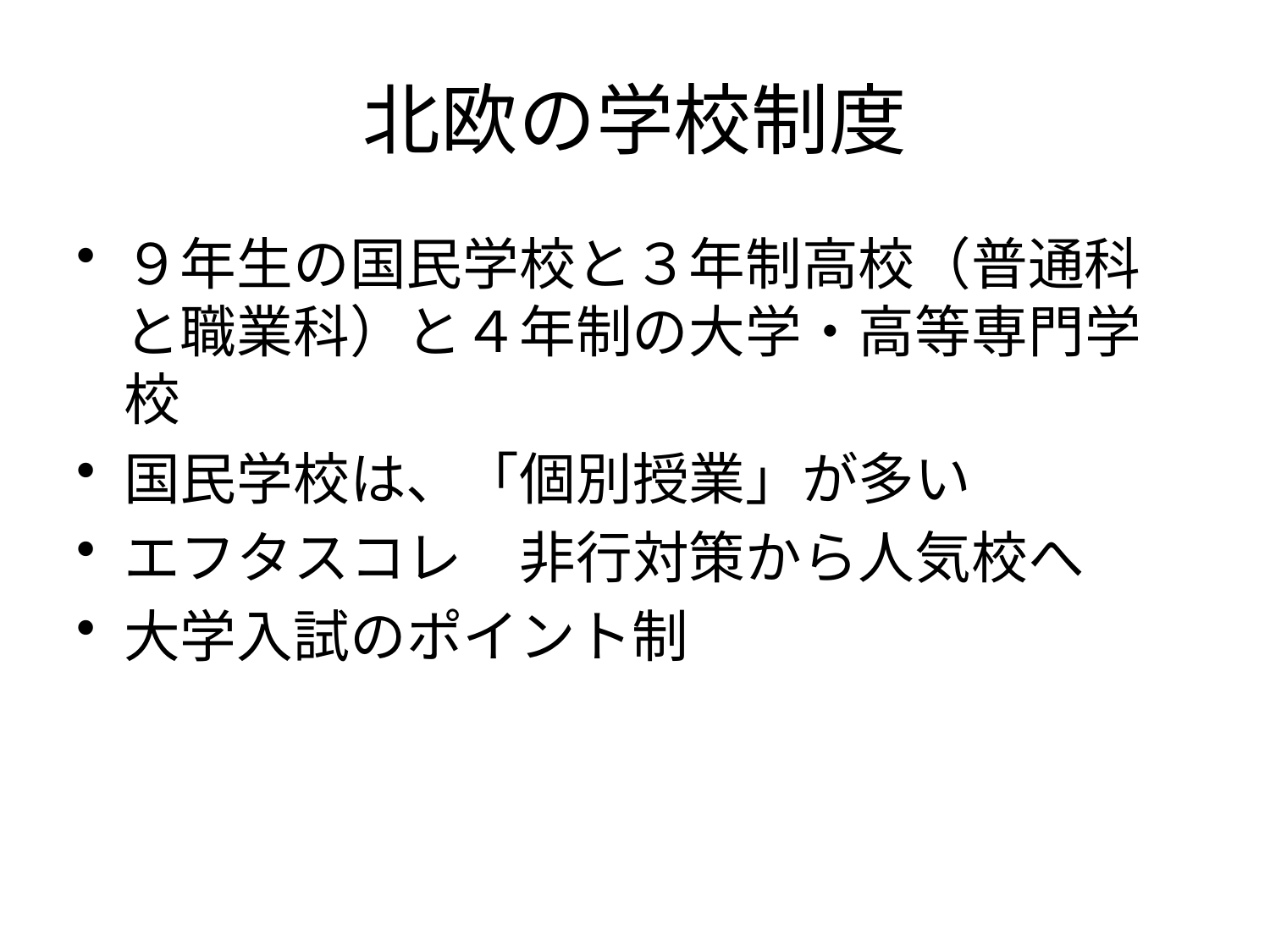

# 北欧の学校制度
９年生の国民学校と３年制高校（普通科と職業科）と４年制の大学・高等専門学校
国民学校は、「個別授業」が多い
エフタスコレ　非行対策から人気校へ
大学入試のポイント制